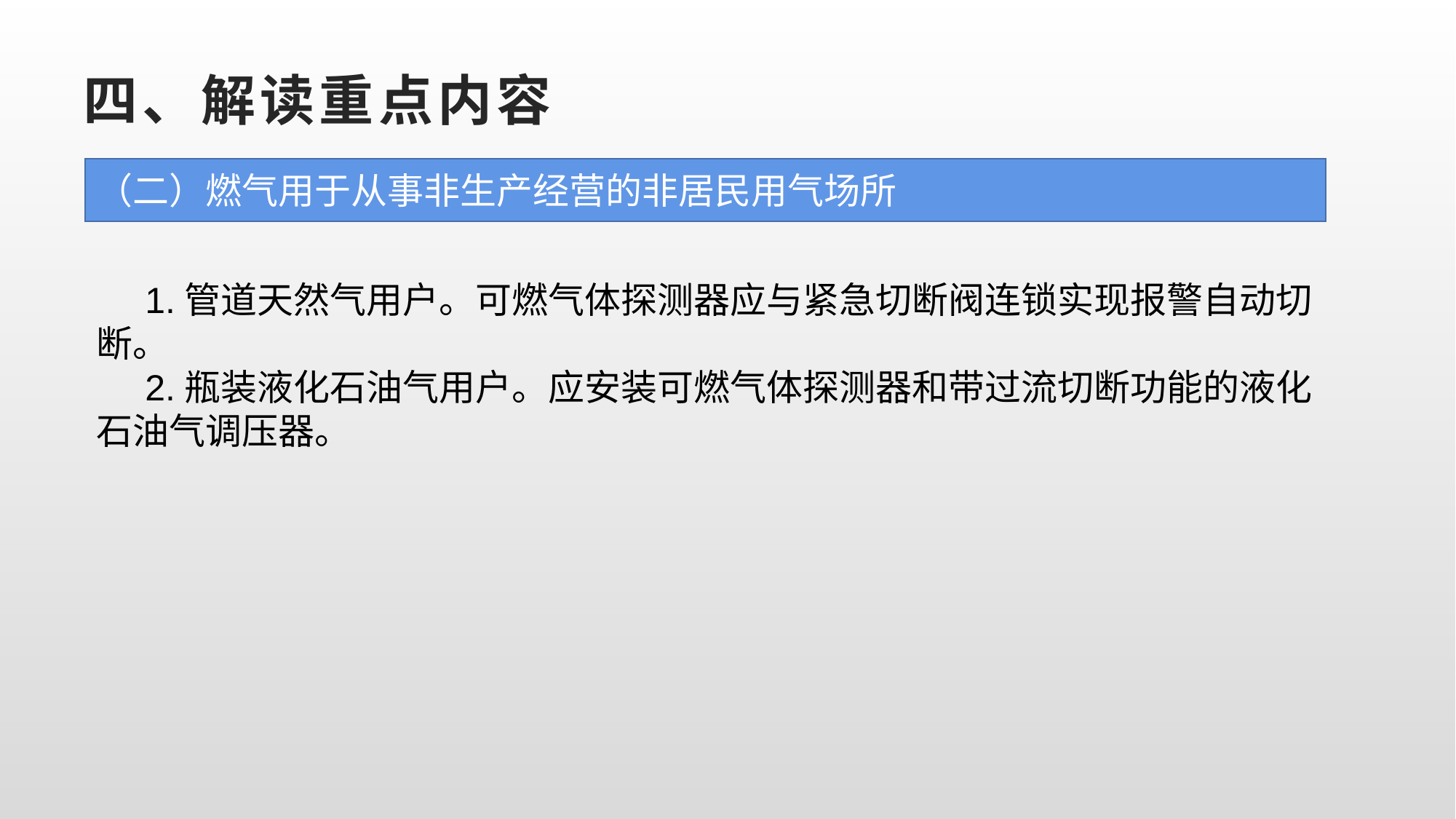

# 四、解读重点内容
（二）燃气用于从事非生产经营的非居民用气场所
1.管道天然气用户。可燃气体探测器应与紧急切断阀连锁实现报警自动切断。
2.瓶装液化石油气用户。应安装可燃气体探测器和带过流切断功能的液化石油气调压器。